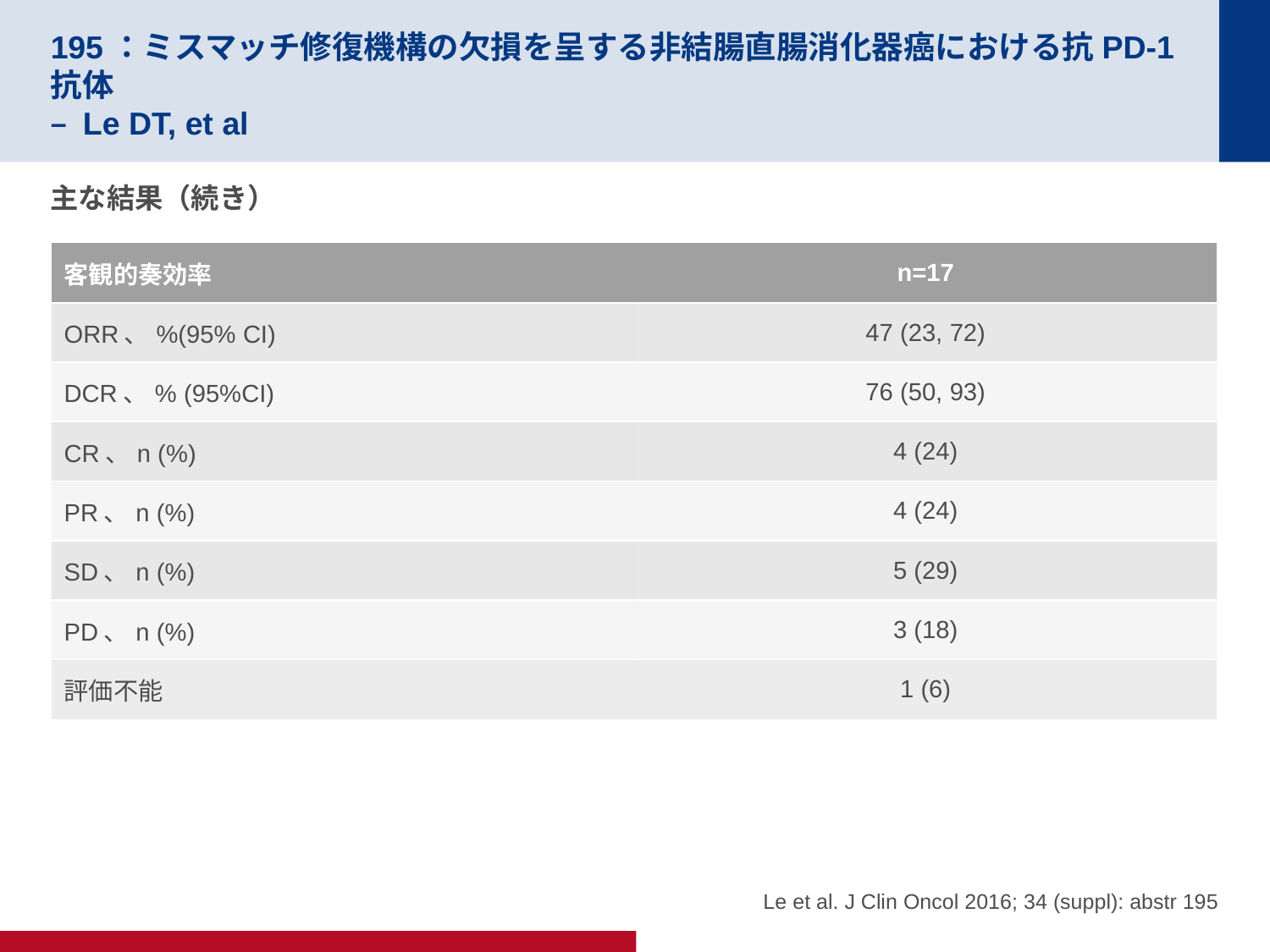

# 195：ミスマッチ修復機構の欠損を呈する非結腸直腸消化器癌における抗PD-1抗体 – Le DT, et al
主な結果（続き）

| 客観的奏効率 | n=17 |
| --- | --- |
| ORR、%(95% CI) | 47 (23, 72) |
| DCR、% (95%CI) | 76 (50, 93) |
| CR、n (%) | 4 (24) |
| PR、n (%) | 4 (24) |
| SD、n (%) | 5 (29) |
| PD、n (%) | 3 (18) |
| 評価不能 | 1 (6) |
Le et al. J Clin Oncol 2016; 34 (suppl): abstr 195